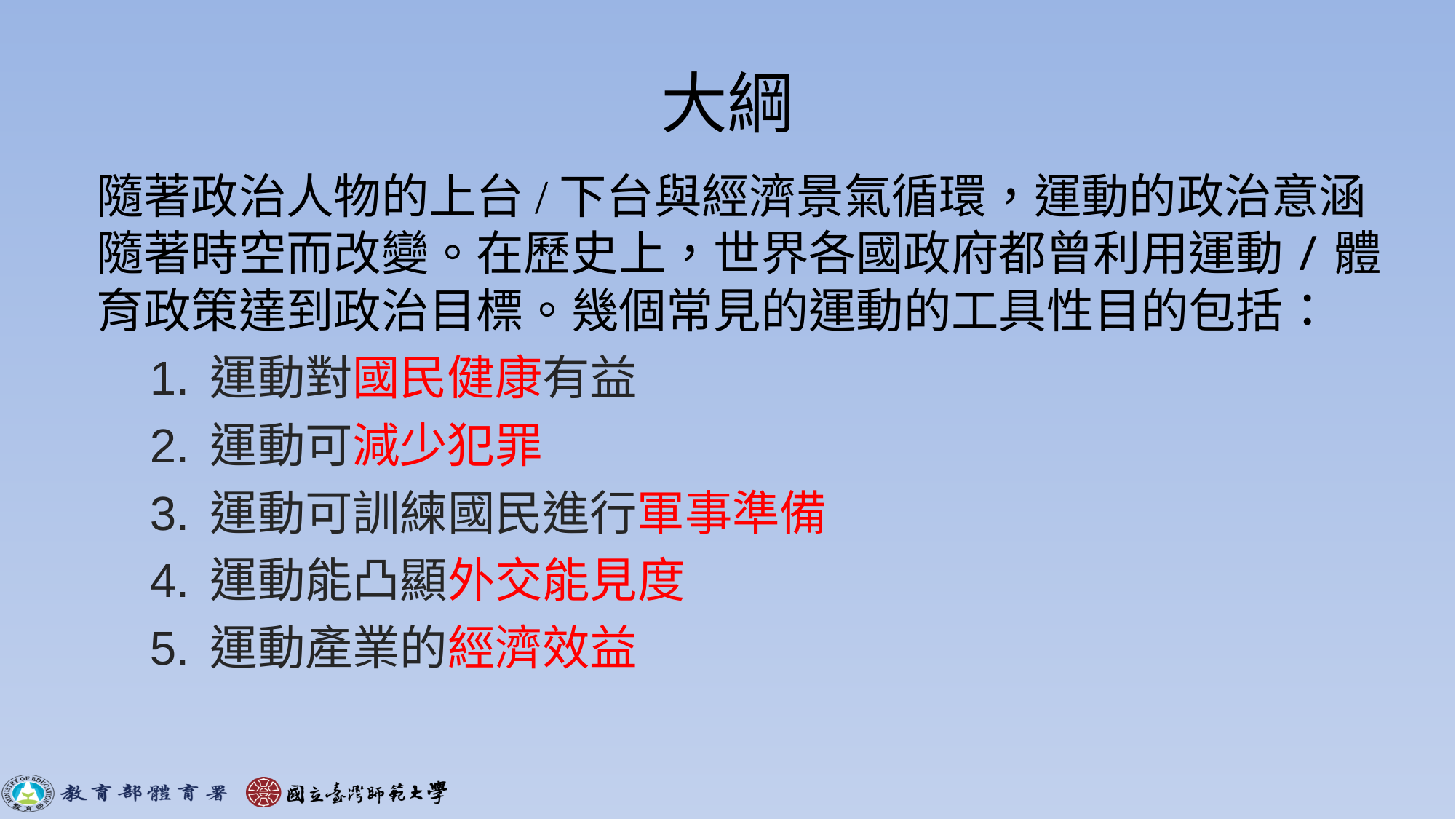

# 大綱
隨著政治人物的上台/下台與經濟景氣循環，運動的政治意涵隨著時空而改變。在歷史上，世界各國政府都曾利用運動/體育政策達到政治目標。幾個常見的運動的工具性目的包括：
運動對國民健康有益
運動可減少犯罪
運動可訓練國民進行軍事準備
運動能凸顯外交能見度
運動產業的經濟效益